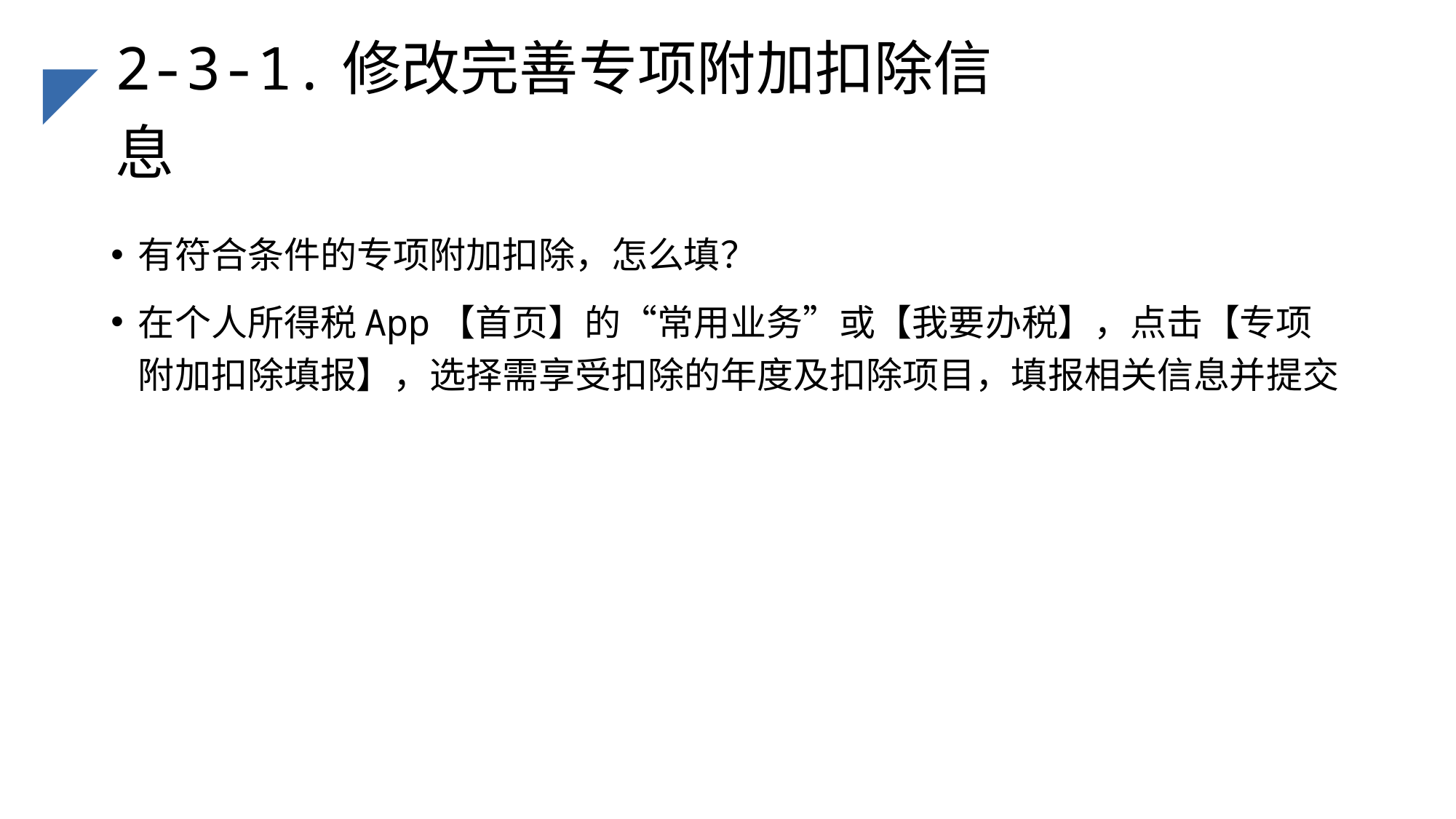

# 2-3-1.修改完善专项附加扣除信息
有符合条件的专项附加扣除，怎么填？
在个人所得税App【首页】的“常用业务”或【我要办税】，点击【专项附加扣除填报】，选择需享受扣除的年度及扣除项目，填报相关信息并提交